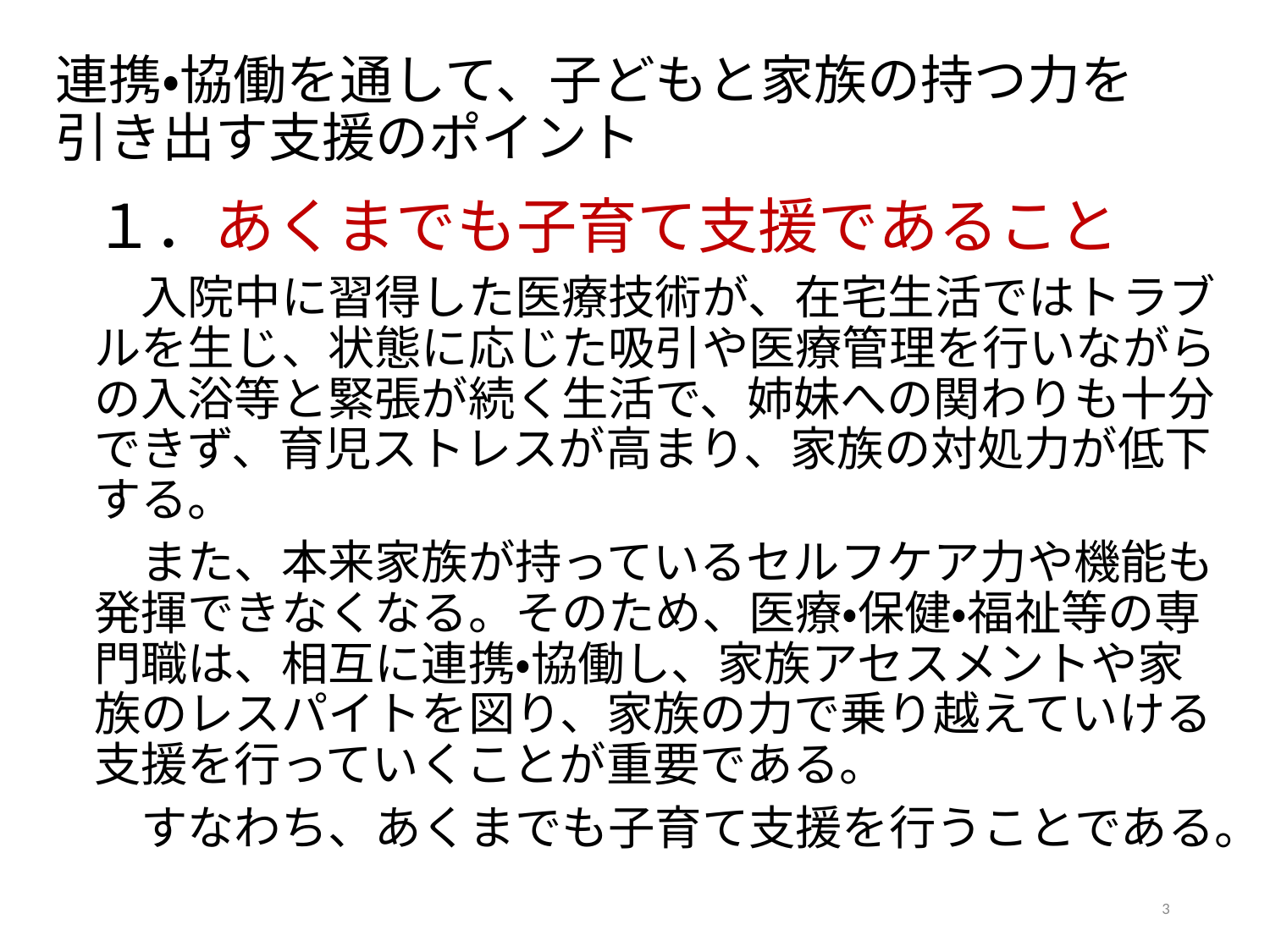

# 連携・協働を通して、子どもと家族の持つ力を 引き出す支援のポイント
１．あくまでも子育て支援であること
　入院中に習得した医療技術が、在宅生活ではトラブルを生じ、状態に応じた吸引や医療管理を行いながらの入浴等と緊張が続く生活で、姉妹への関わりも十分できず、育児ストレスが高まり、家族の対処力が低下する。
　また、本来家族が持っているセルフケア力や機能も発揮できなくなる。そのため、医療・保健・福祉等の専門職は、相互に連携・協働し、家族アセスメントや家族のレスパイトを図り、家族の力で乗り越えていける支援を行っていくことが重要である。
　すなわち、あくまでも子育て支援を行うことである。
3